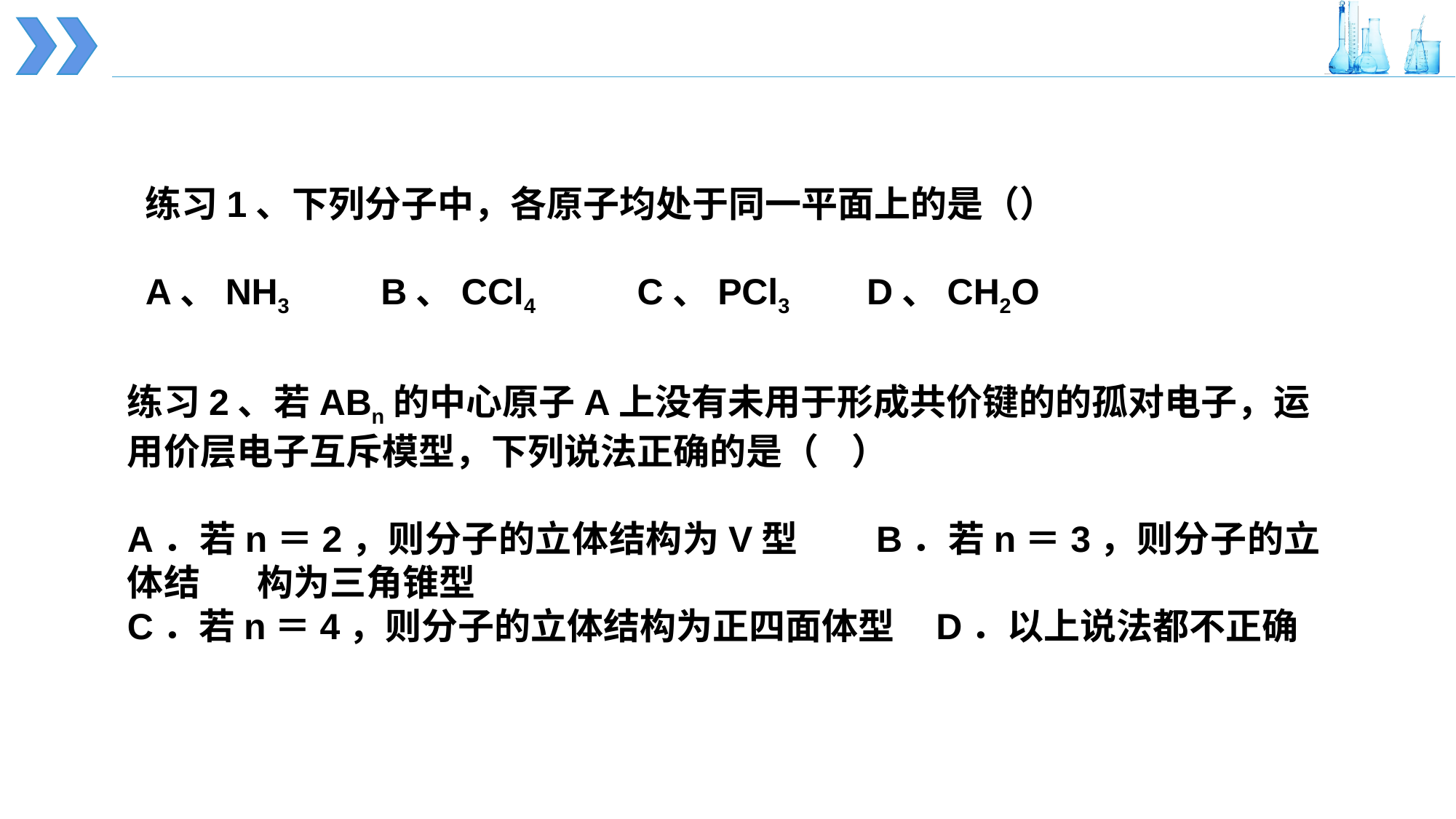

练习1、下列分子中，各原子均处于同一平面上的是（）

A、NH3         B、CCl4          C、PCl3        D、CH2O

练习2、若ABn的中心原子A上没有未用于形成共价键的的孤对电子，运用价层电子互斥模型，下列说法正确的是（    ）

A．若n＝2，则分子的立体结构为V型        B．若n＝3，则分子的立体结       构为三角锥型
C．若n＝4，则分子的立体结构为正四面体型    D．以上说法都不正确